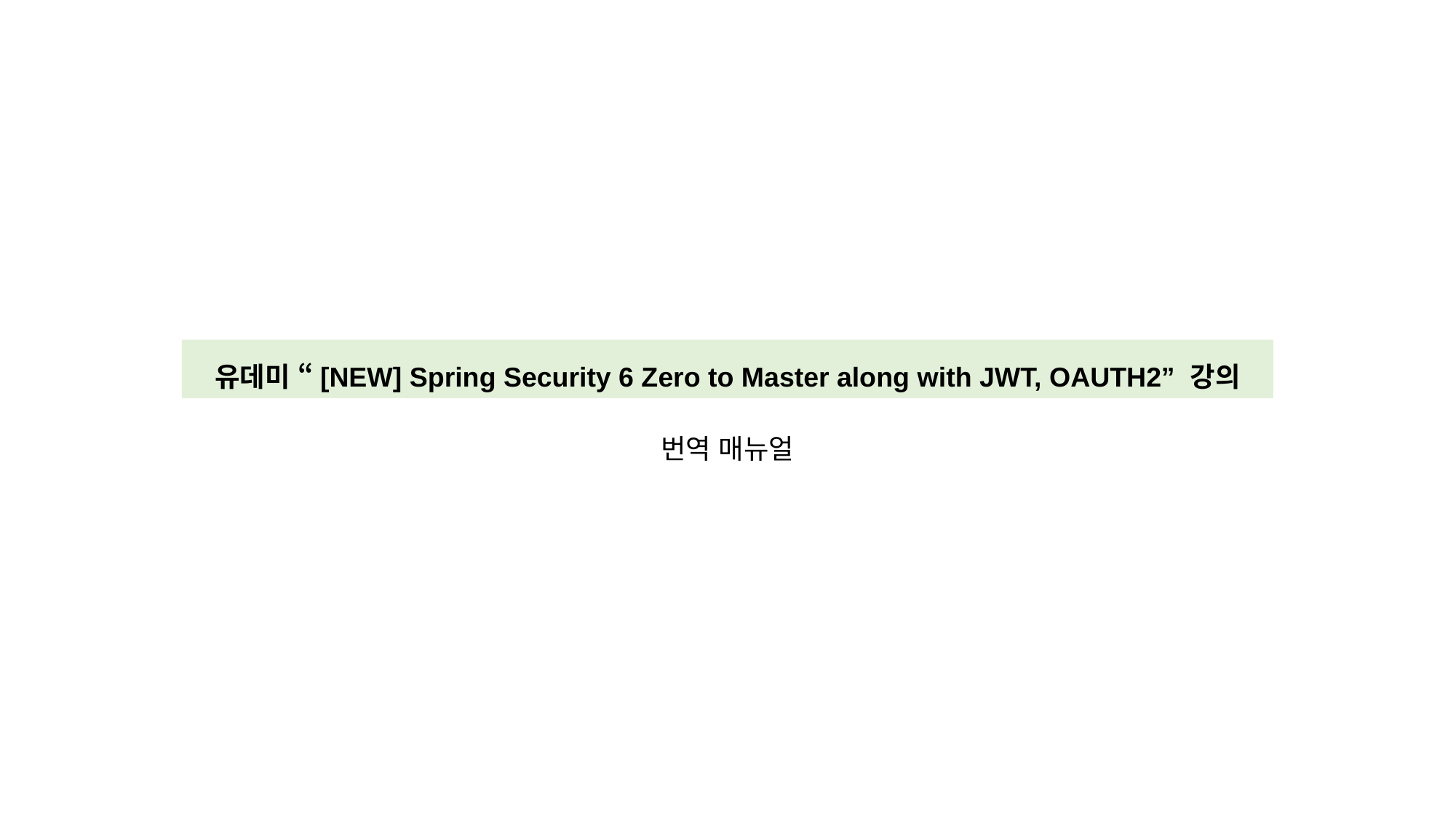

# 유데미 “[NEW] Spring Security 6 Zero to Master along with JWT, OAUTH2” 강의
번역 매뉴얼